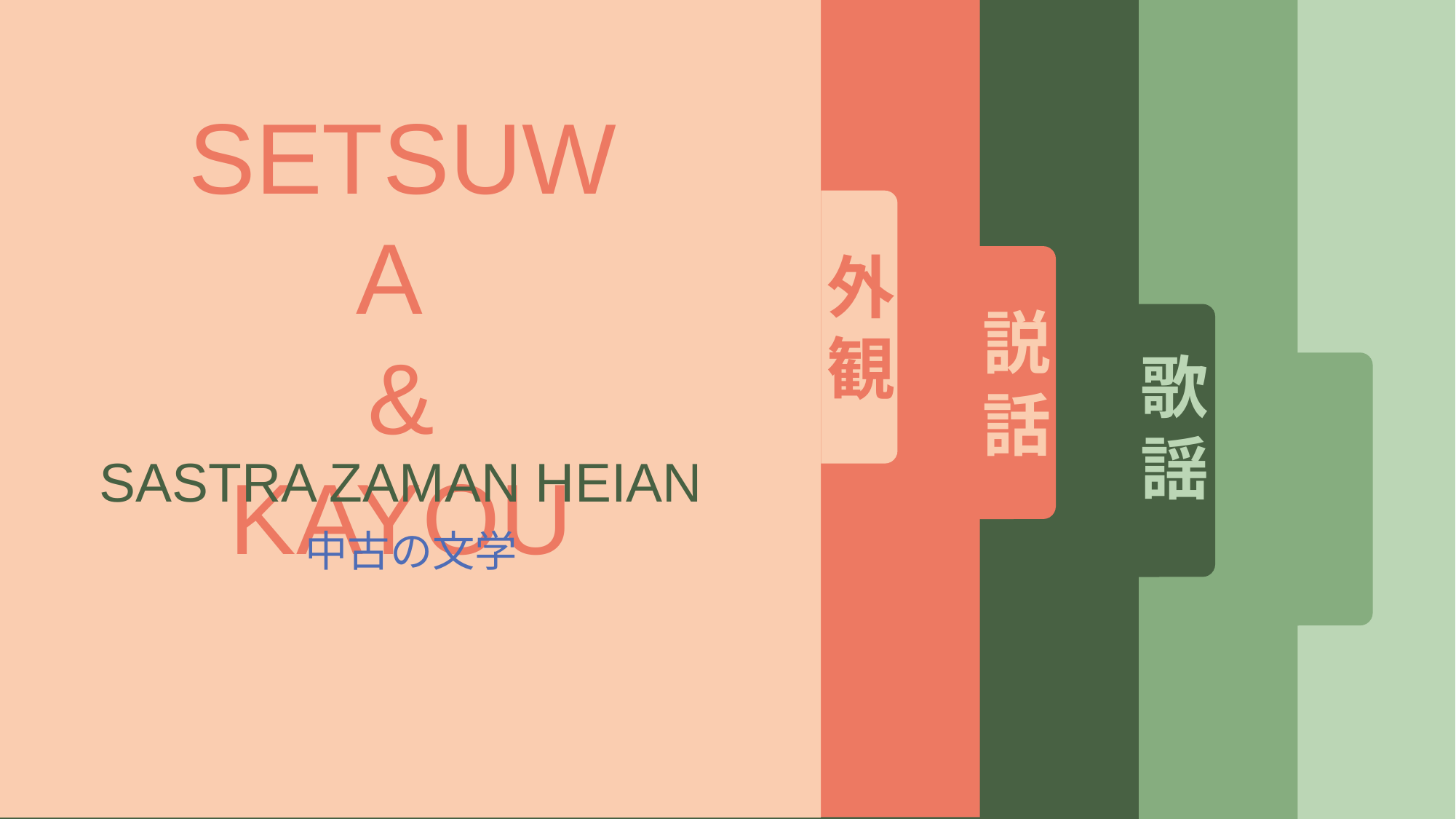

歌謡

説話

外観

SETSUWA
&
KAYOU
SASTRA ZAMAN HEIAN
中古の文学